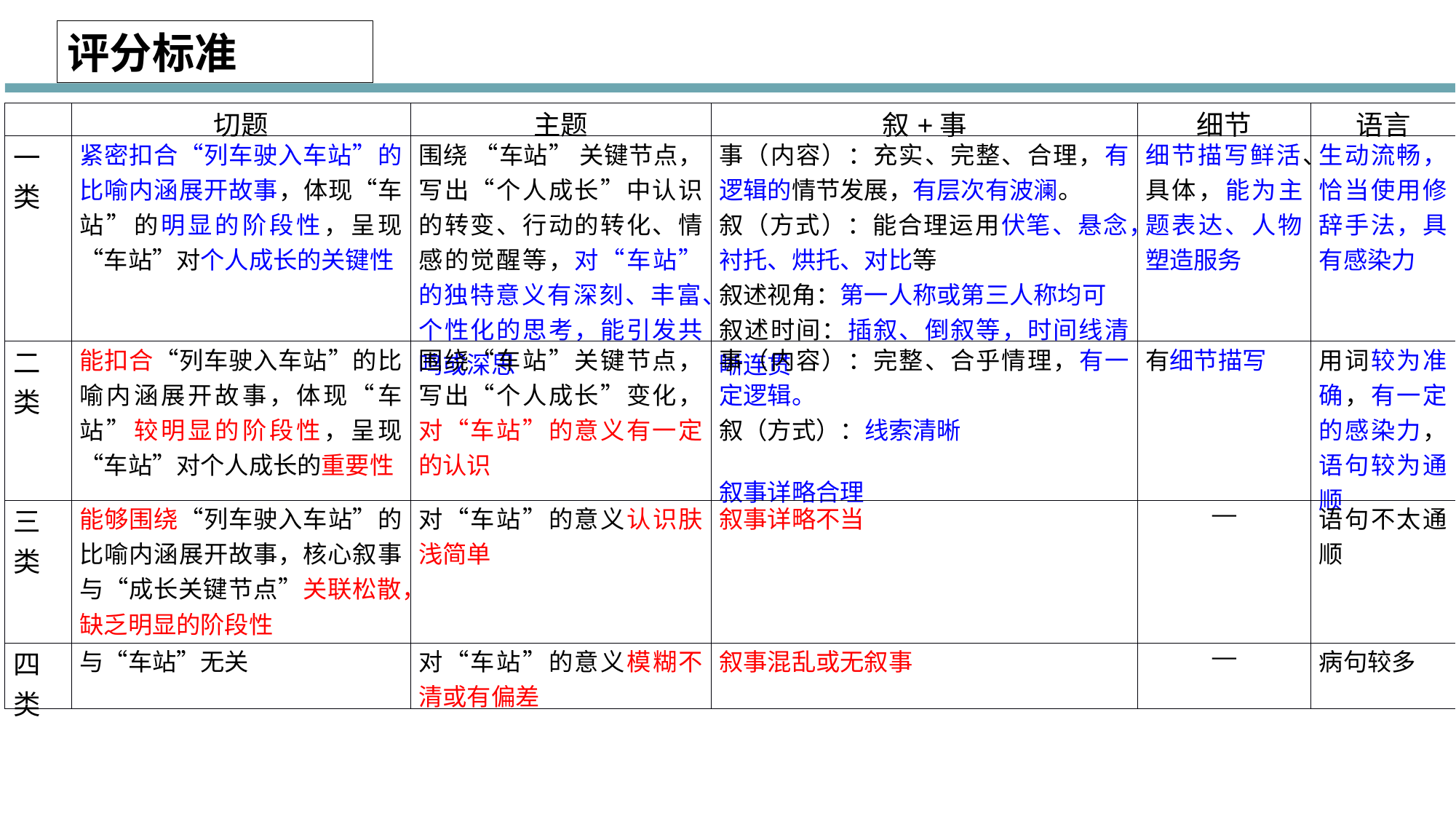

评分标准

|  | 切题 | 主题 | 叙+事 | 细节 | 语言 |
| --- | --- | --- | --- | --- | --- |
| 一类 | 紧密扣合“列车驶入车站”的比喻内涵展开故事，体现“车站”的明显的阶段性，呈现“车站”对个人成长的关键性 | 围绕 “车站” 关键节点，写出“个人成长”中认识的转变、行动的转化、情感的觉醒等，对“车站”的独特意义有深刻、丰富、个性化的思考，能引发共鸣或深思 | 事（内容）：充实、完整、合理，有逻辑的情节发展，有层次有波澜。 叙（方式）：能合理运用伏笔、悬念，衬托、烘托、对比等 叙述视角：第一人称或第三人称均可 叙述时间：插叙、倒叙等，时间线清晰连贯 | 细节描写鲜活、具体，能为主题表达、人物塑造服务 | 生动流畅，恰当使用修辞手法，具有感染力 |
| 二类 | 能扣合“列车驶入车站”的比喻内涵展开故事，体现“车站”较明显的阶段性，呈现“车站”对个人成长的重要性 | 围绕“车站”关键节点，写出“个人成长”变化，对“车站”的意义有一定的认识 | 事（内容）：完整、合乎情理，有一定逻辑。 叙（方式）：线索清晰 叙事详略合理 | 有细节描写 | 用词较为准确，有一定的感染力，语句较为通顺 |
| 三类 | 能够围绕“列车驶入车站”的比喻内涵展开故事，核心叙事与“成长关键节点”关联松散，缺乏明显的阶段性 | 对“车站”的意义认识肤浅简单 | 叙事详略不当 | — | 语句不太通顺 |
| 四类 | 与“车站”无关 | 对“车站”的意义模糊不清或有偏差 | 叙事混乱或无叙事 | — | 病句较多 |